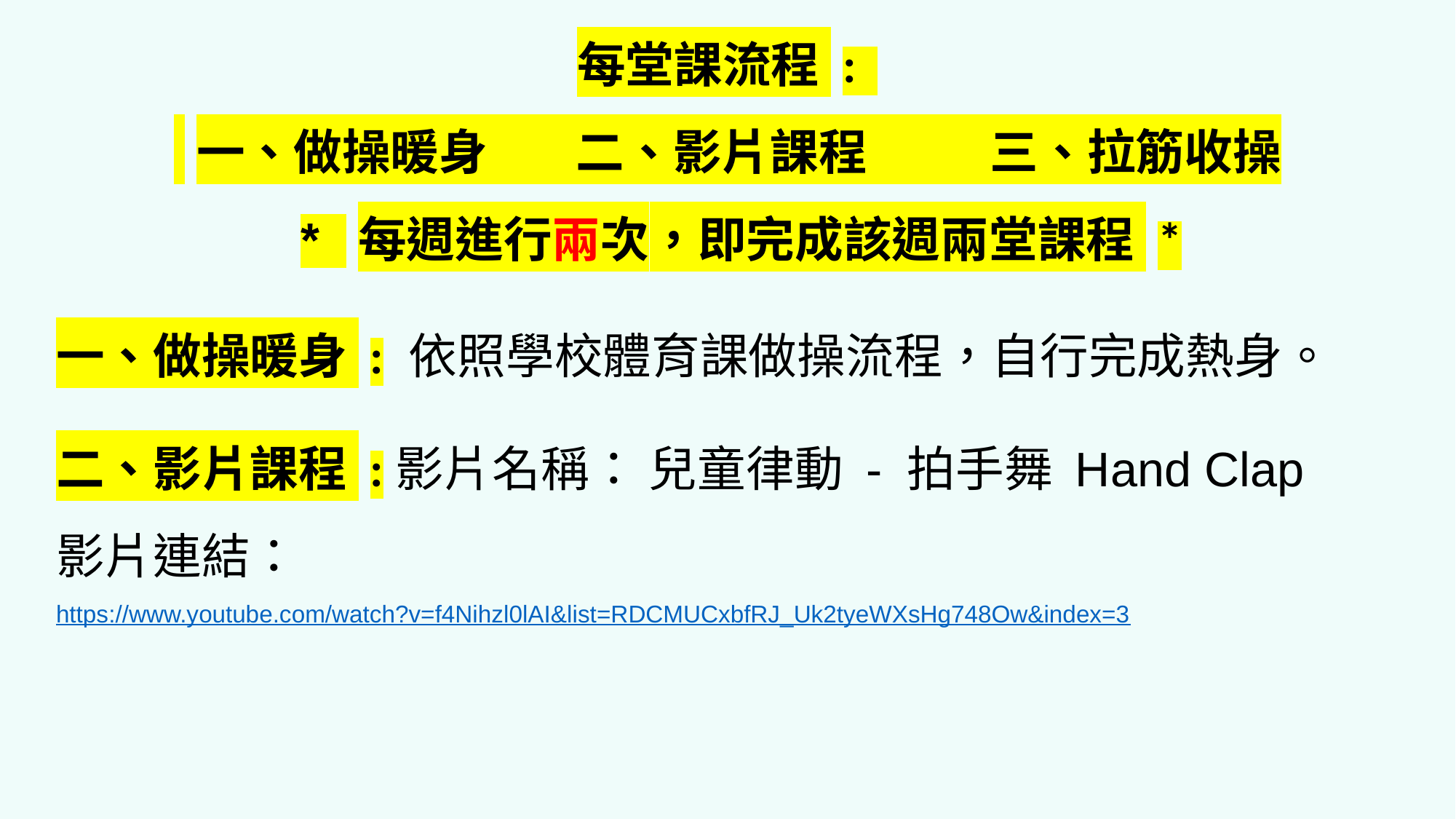

每堂課流程 :
 一、做操暖身        二、影片課程           三、拉筋收操
*  每週進行兩次，即完成該週兩堂課程 *

一、做操暖身 : 依照學校體育課做操流程，自行完成熱身。

二、影片課程 :影片名稱： 兒童律動 - 拍手舞 Hand Clap
影片連結：
https://www.youtube.com/watch?v=f4Nihzl0lAI&list=RDCMUCxbfRJ_Uk2tyeWXsHg748Ow&index=3